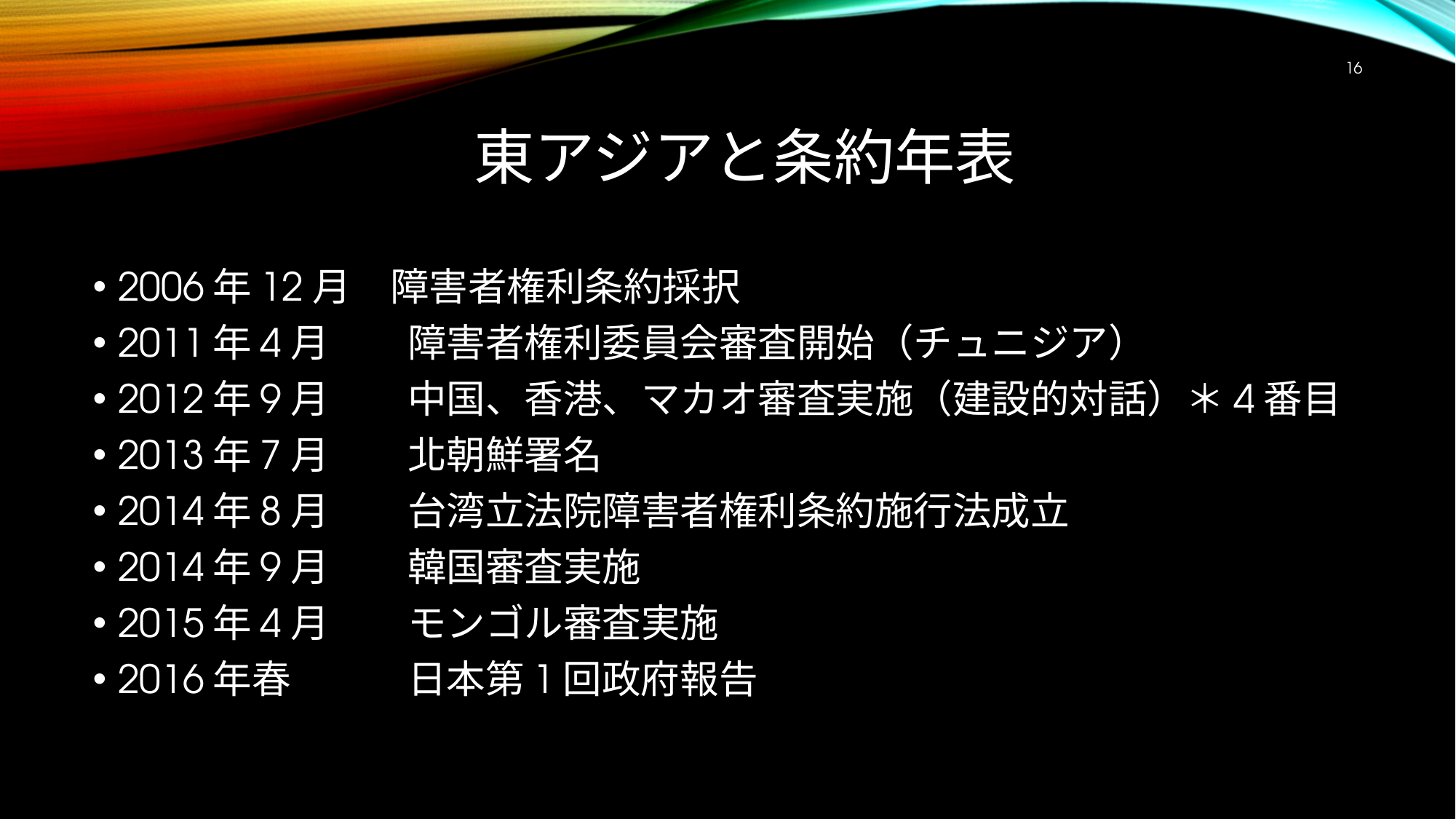

16
# 東アジアと条約年表
2006年12月　障害者権利条約採択
2011年4月　　障害者権利委員会審査開始（チュニジア）
2012年9月　　中国、香港、マカオ審査実施（建設的対話）＊4番目
2013年7月　　北朝鮮署名
2014年8月　　台湾立法院障害者権利条約施行法成立
2014年9月　　韓国審査実施
2015年4月　　モンゴル審査実施
2016年春　　　日本第1回政府報告